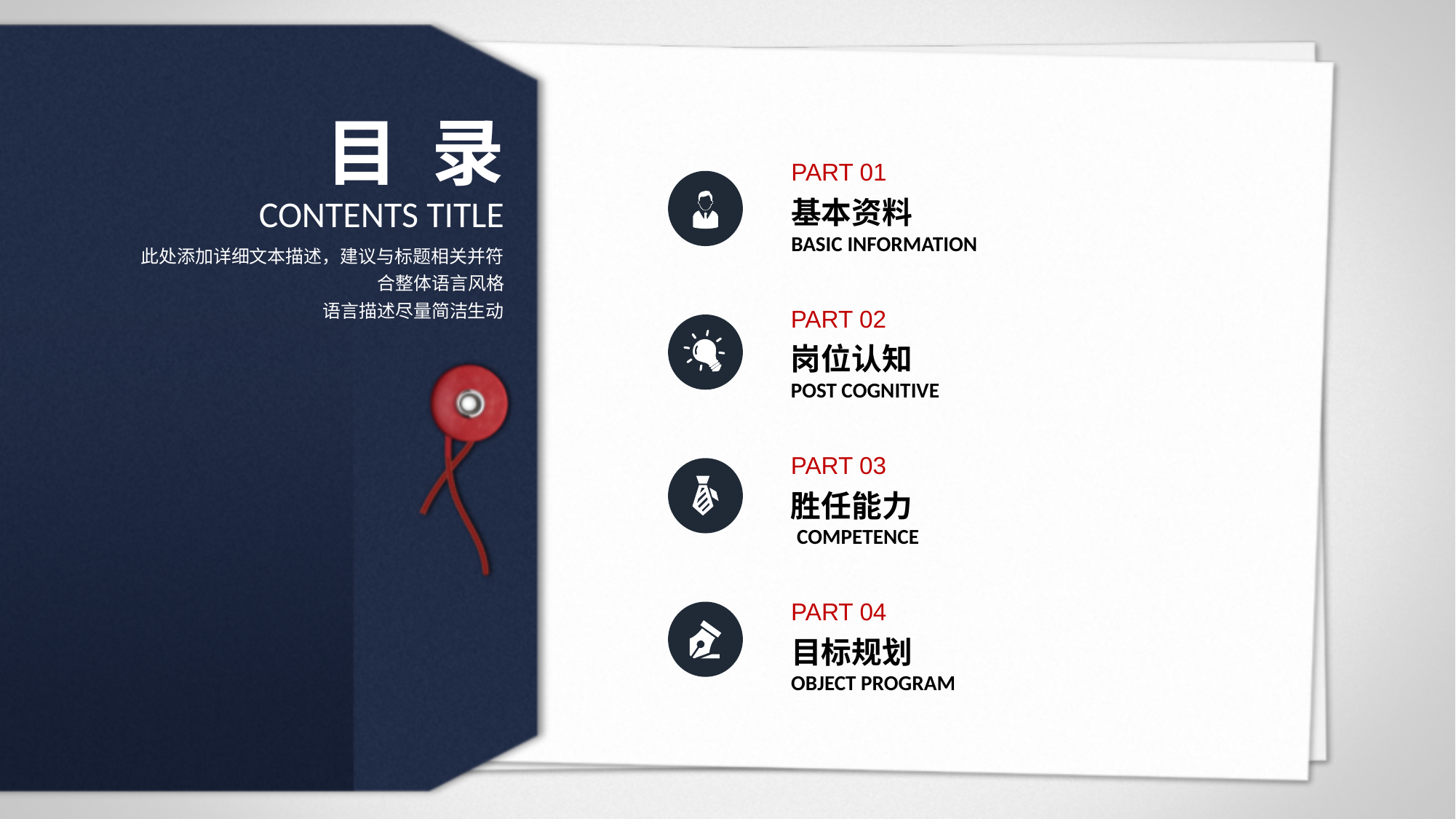

目  录
PART 01
基本资料
BASIC INFORMATION

CONTENTS TITLE
此处添加详细文本描述，建议与标题相关并符合整体语言风格
语言描述尽量简洁生动
PART 02
岗位认知
POST COGNITIVE

PART 03
胜任能力
 COMPETENCE

PART 04
目标规划
OBJECT PROGRAM

延时符